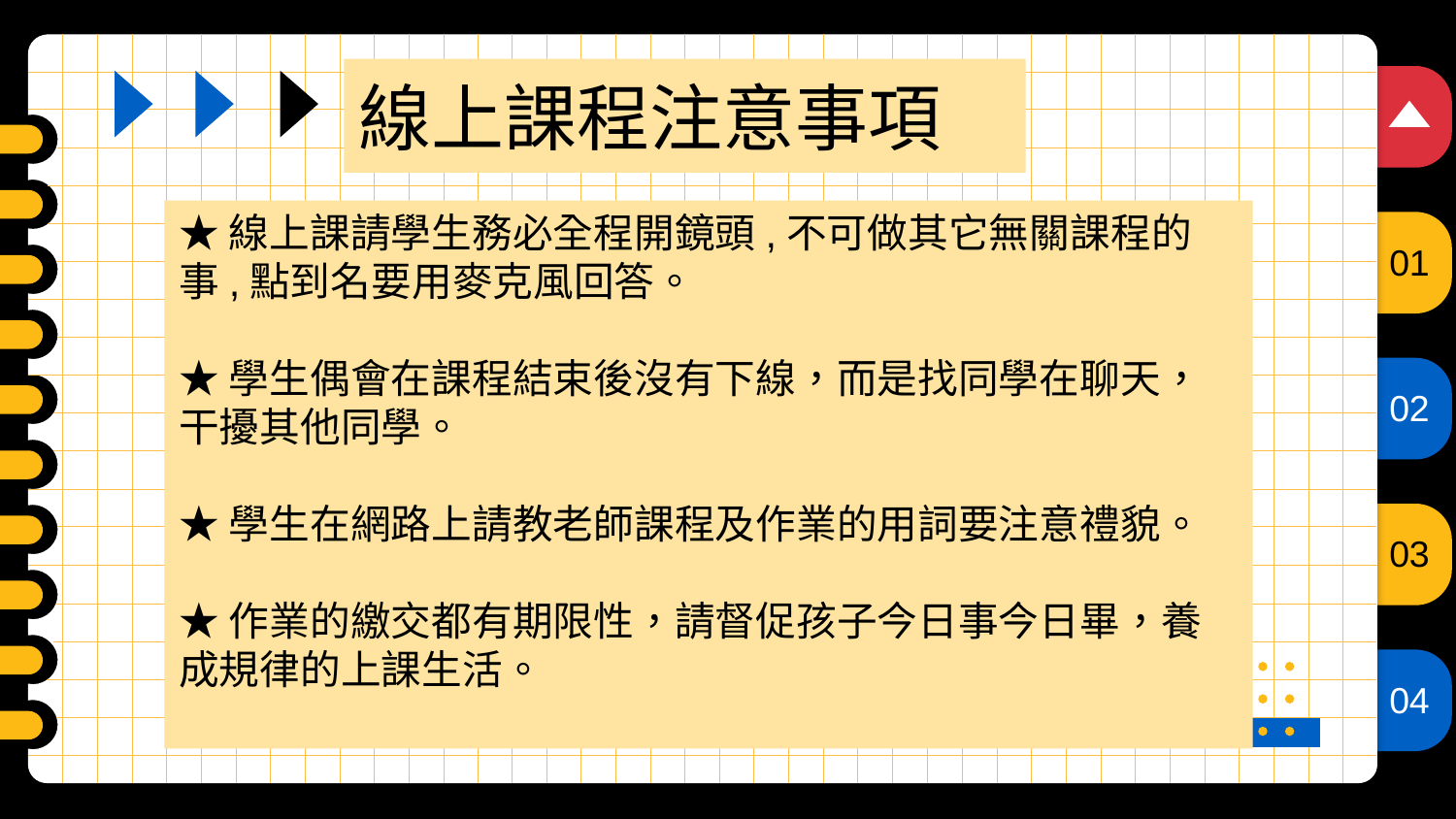

# 線上課程注意事項
★線上課請學生務必全程開鏡頭,不可做其它無關課程的事,點到名要用麥克風回答。

★學生偶會在課程結束後沒有下線，而是找同學在聊天，干擾其他同學。

★學生在網路上請教老師課程及作業的用詞要注意禮貌。

★作業的繳交都有期限性，請督促孩子今日事今日畢，養成規律的上課生活。